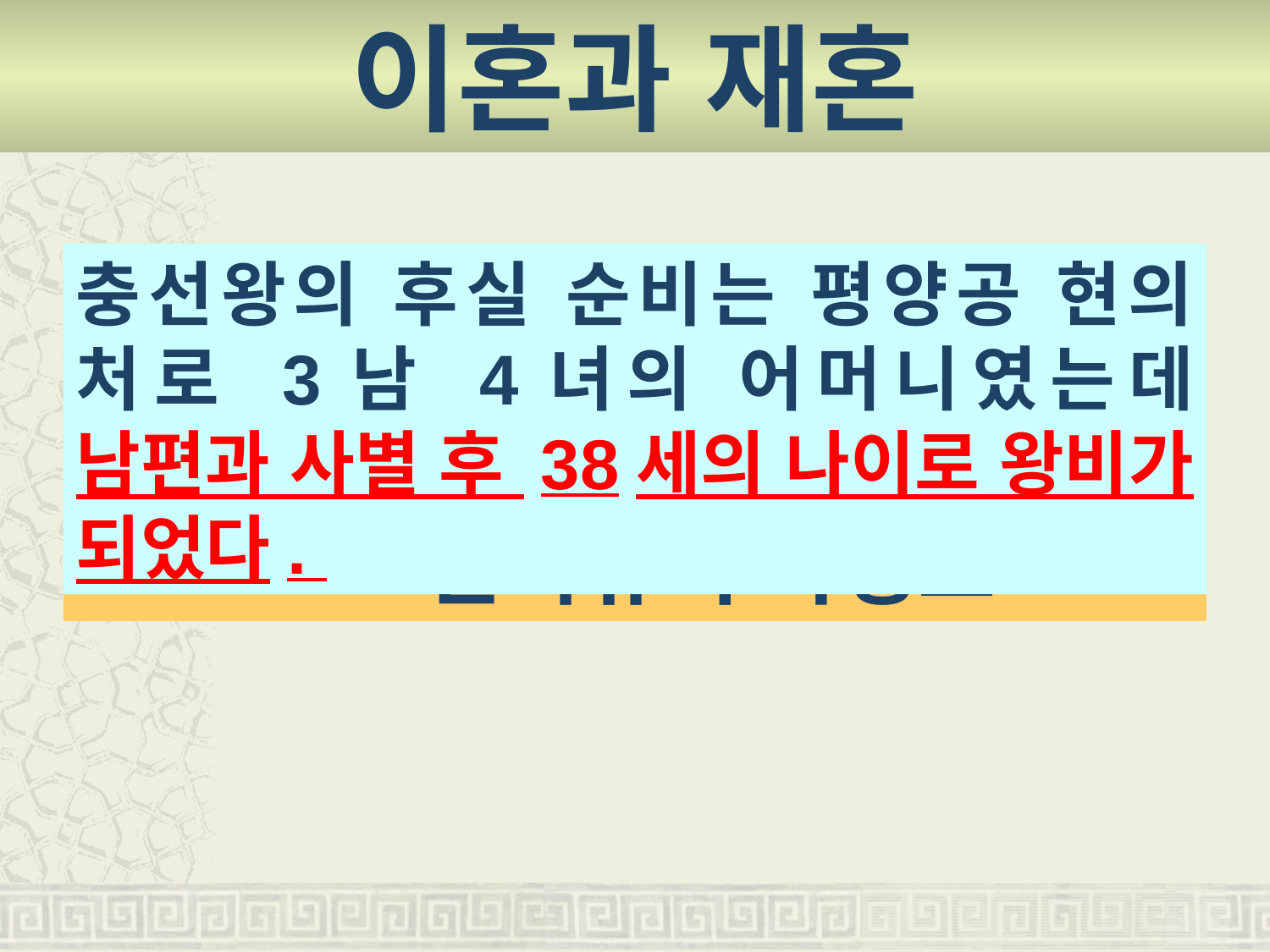

이혼과 재혼
전남편과 후남편을 모두 기록
하고 은폐하지 말라.
            <문화류씨 가정보>
충선왕의 후실 순비는 평양공 현의 처로 3남 4녀의 어머니였는데 남편과 사별 후 38세의 나이로 왕비가 되었다.